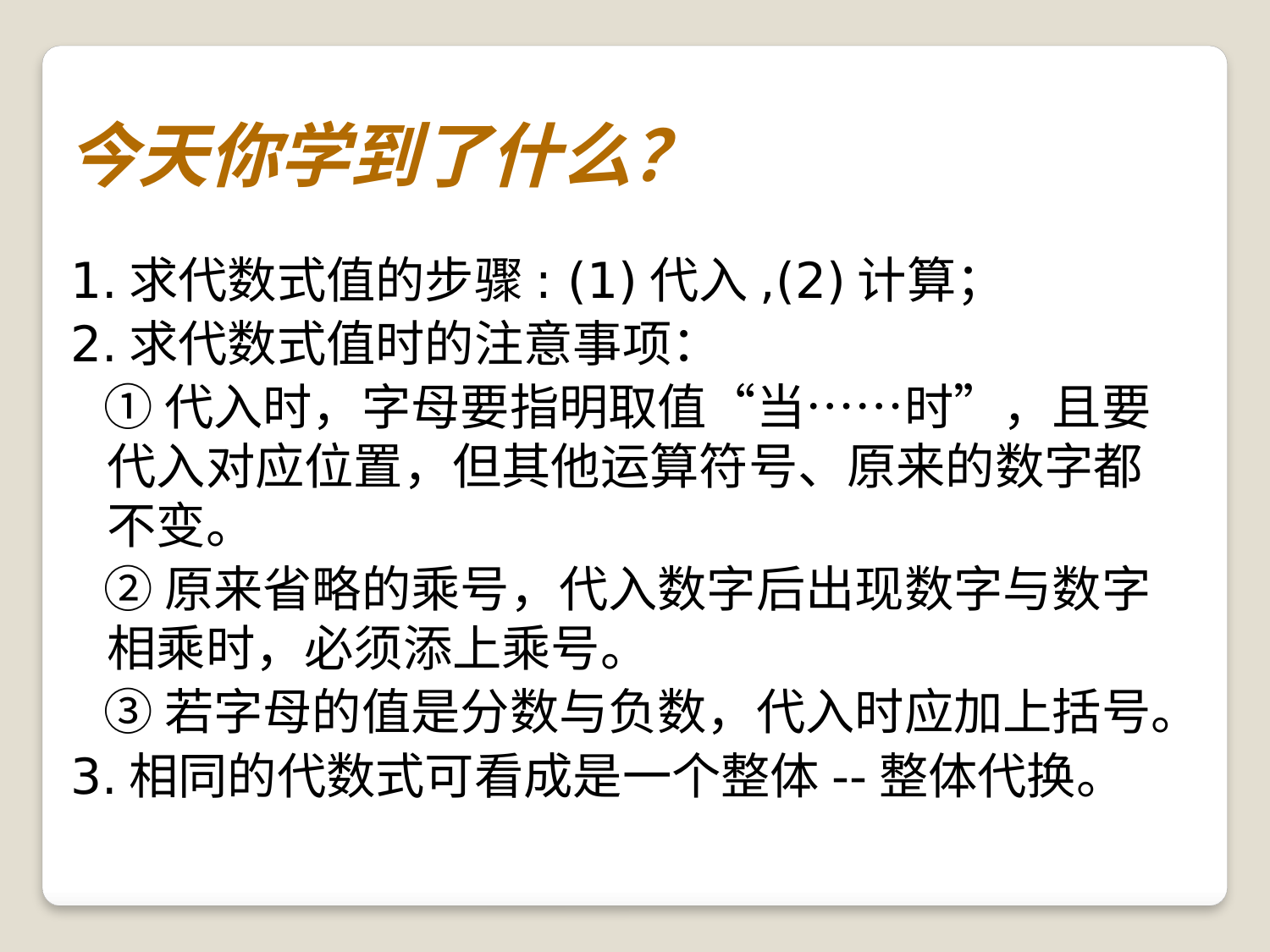

今天你学到了什么？
1.求代数式值的步骤: (1)代入,(2)计算；
2.求代数式值时的注意事项：
   ①代入时，字母要指明取值“当……时”，且要代入对应位置，但其他运算符号、原来的数字都不变。
   ②原来省略的乘号，代入数字后出现数字与数字相乘时，必须添上乘号。
   ③若字母的值是分数与负数，代入时应加上括号。
3.相同的代数式可看成是一个整体--整体代换。